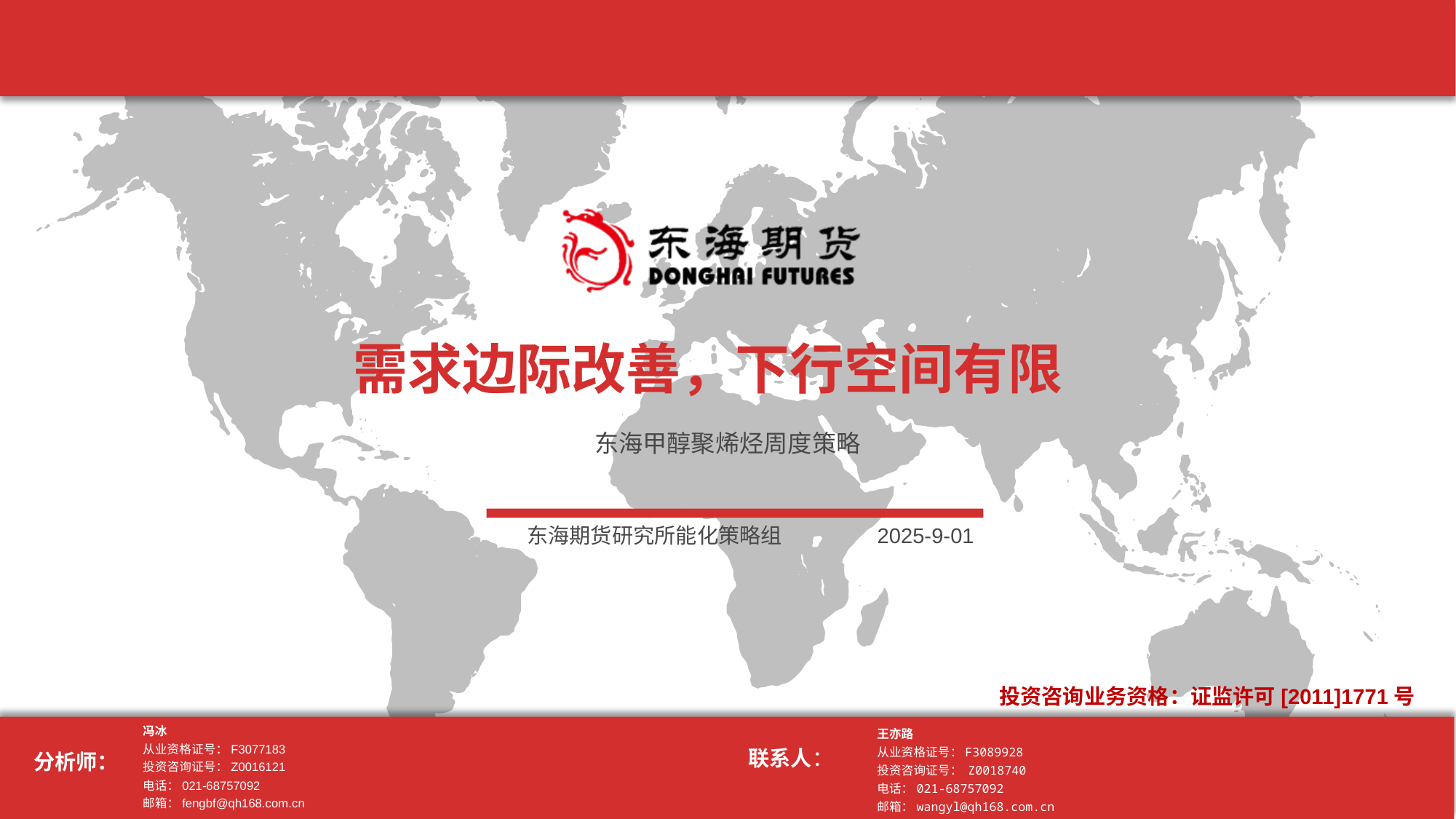

# 需求边际改善，下行空间有限
东海甲醇聚烯烃周度策略
东海期货研究所能化策略组                   2025-9-01